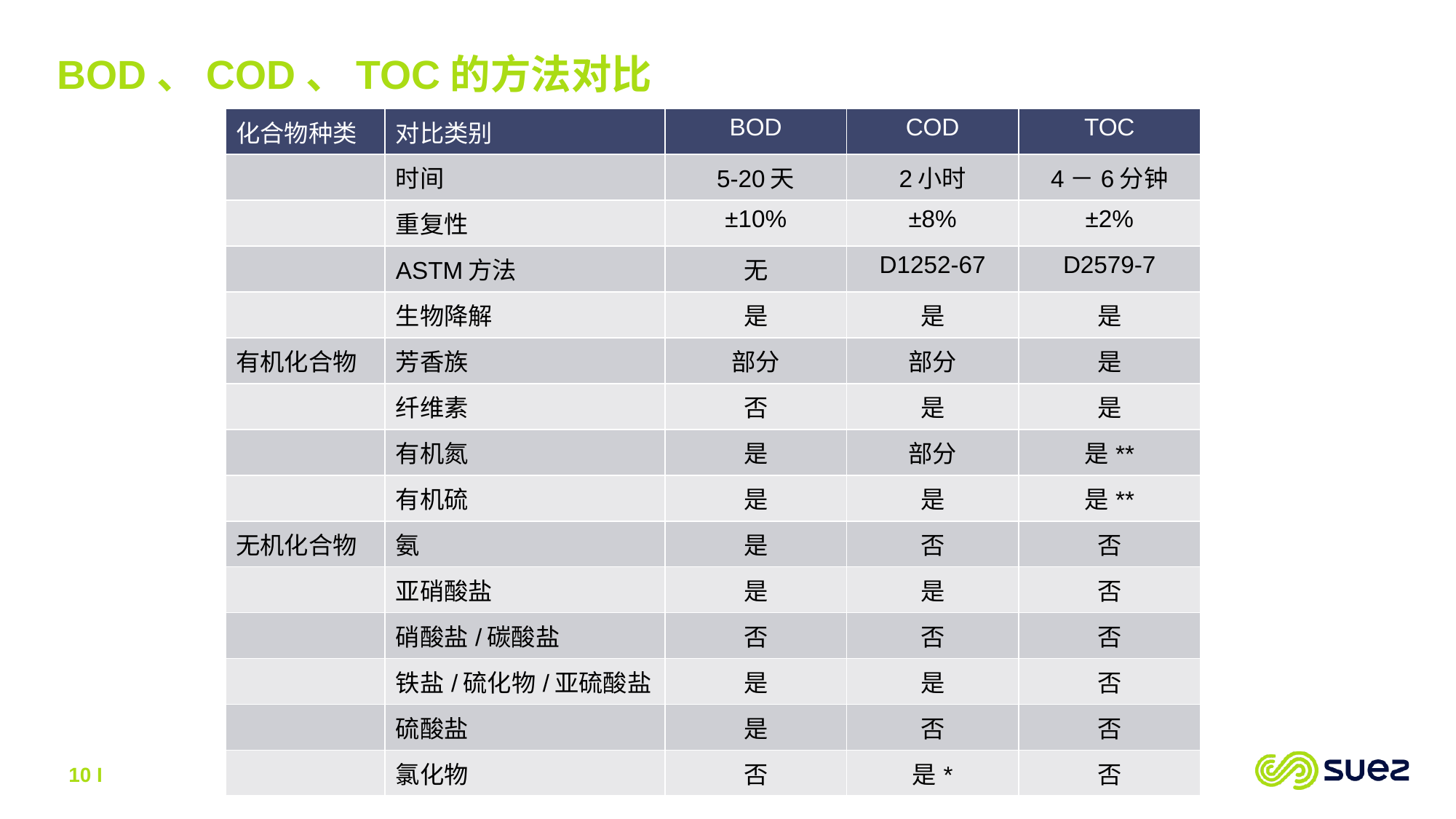

BOD、COD、TOC的方法对比
| 化合物种类 | 对比类别 | BOD | COD | TOC |
| --- | --- | --- | --- | --- |
|  | 时间 | 5-20天 | 2小时 | 4－6分钟 |
|  | 重复性 | ±10% | ±8% | ±2% |
|  | ASTM方法 | 无 | D1252-67 | D2579-7 |
|  | 生物降解 | 是 | 是 | 是 |
| 有机化合物 | 芳香族 | 部分 | 部分 | 是 |
|  | 纤维素 | 否 | 是 | 是 |
|  | 有机氮 | 是 | 部分 | 是\*\* |
|  | 有机硫 | 是 | 是 | 是\*\* |
| 无机化合物 | 氨 | 是 | 否 | 否 |
|  | 亚硝酸盐 | 是 | 是 | 否 |
|  | 硝酸盐/碳酸盐 | 否 | 否 | 否 |
|  | 铁盐/硫化物/亚硫酸盐 | 是 | 是 | 否 |
|  | 硫酸盐 | 是 | 否 | 否 |
|  | 氯化物 | 否 | 是\* | 否 |
10 I